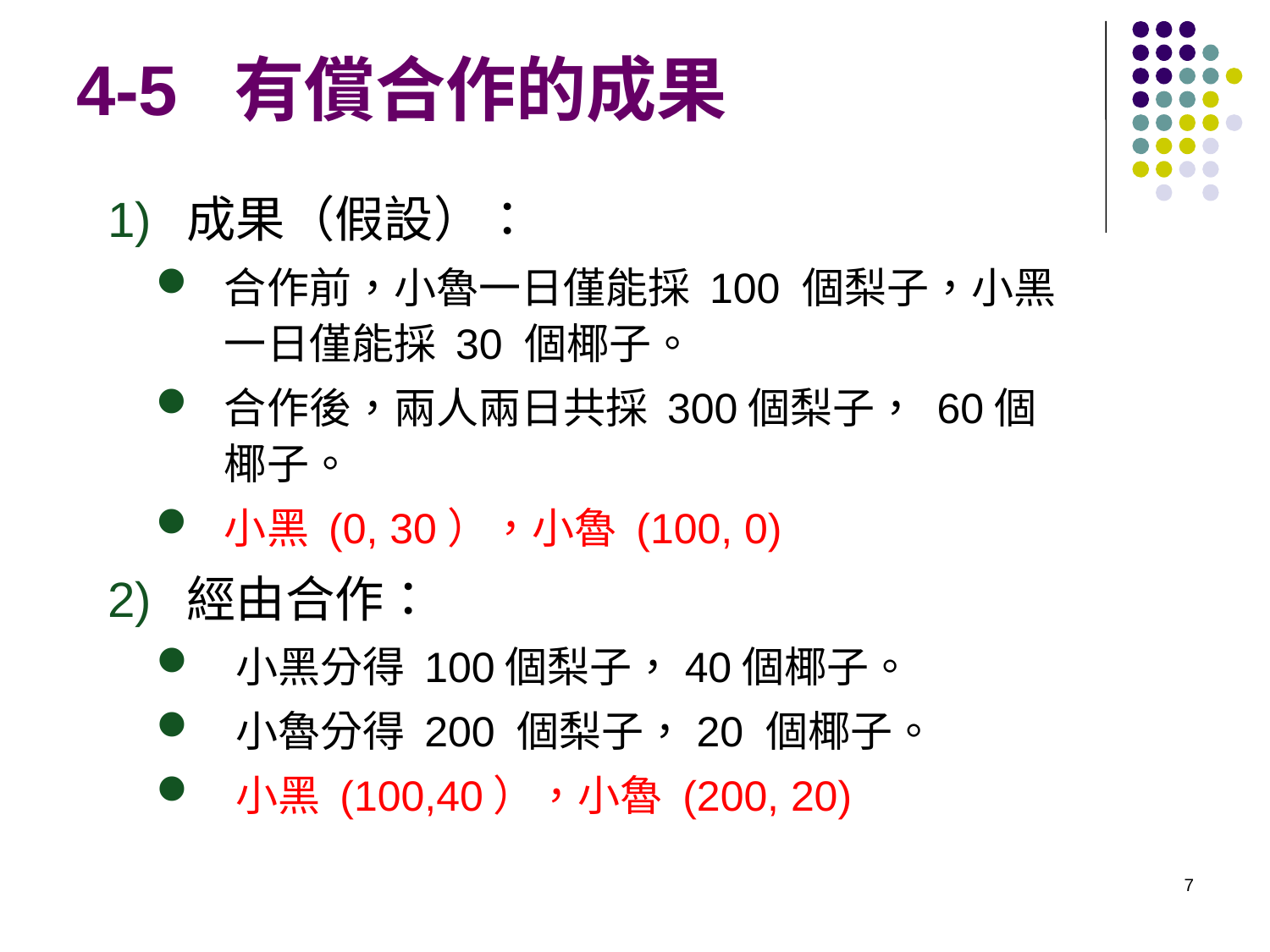

# 4-5  有償合作的成果
成果（假設）：
合作前，小魯一日僅能採 100 個梨子，小黑一日僅能採 30 個椰子。
合作後，兩人兩日共採 300個梨子， 60個椰子。
小黑 (0, 30），小魯 (100, 0)
經由合作：
小黑分得 100個梨子，40個椰子。
小魯分得 200 個梨子，20 個椰子。
小黑 (100,40），小魯 (200, 20)

7